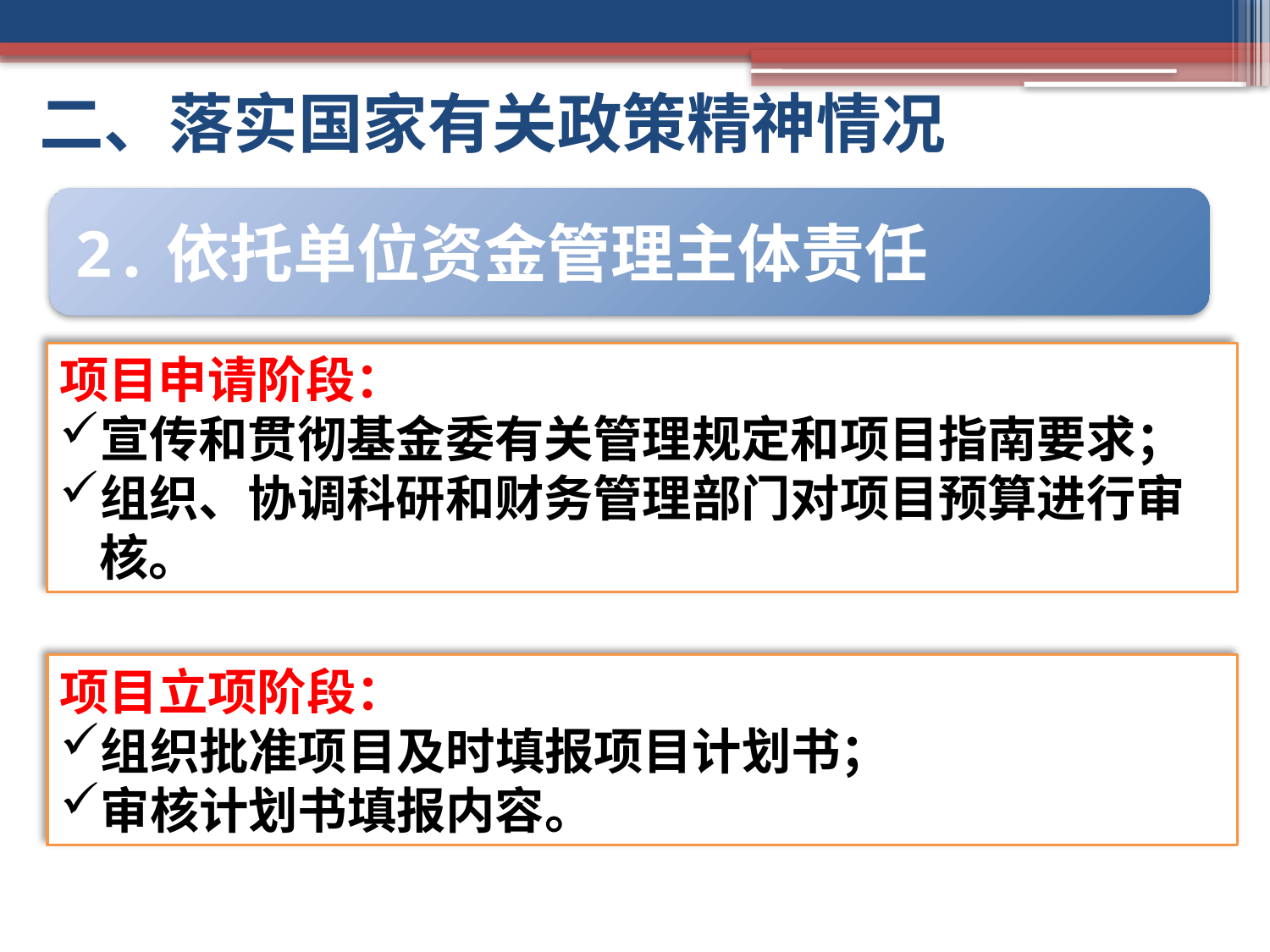

# 二、落实国家有关政策精神情况

2.依托单位资金管理主体责任

项目申请阶段：
宣传和贯彻基金委有关管理规定和项目指南要求；
组织、协调科研和财务管理部门对项目预算进行审核。

项目立项阶段：
组织批准项目及时填报项目计划书；
审核计划书填报内容。